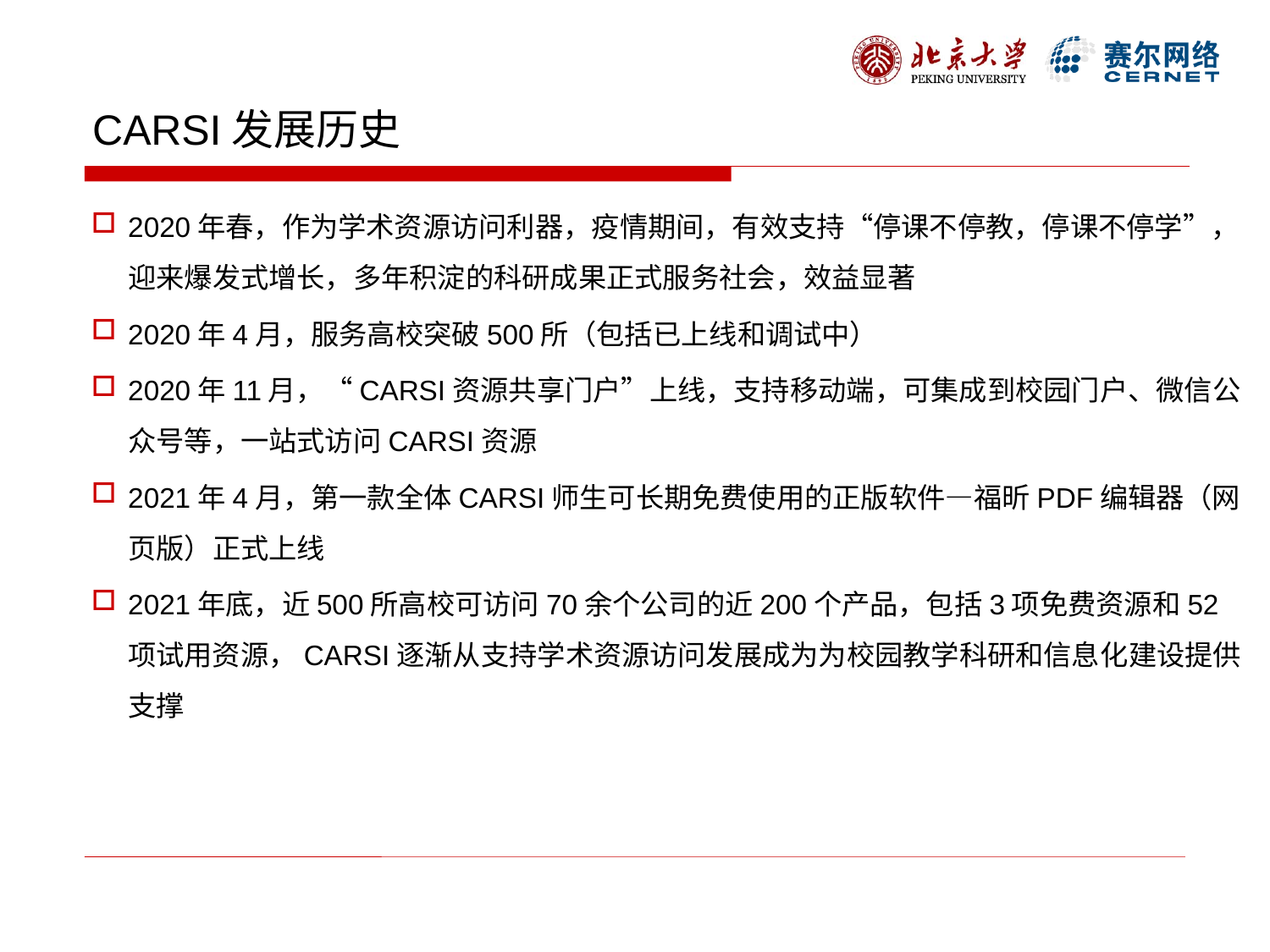

# CARSI发展历史
2020年春，作为学术资源访问利器，疫情期间，有效支持“停课不停教，停课不停学”，迎来爆发式增长，多年积淀的科研成果正式服务社会，效益显著
2020年4月，服务高校突破500所（包括已上线和调试中）
2020年11月，“CARSI资源共享门户”上线，支持移动端，可集成到校园门户、微信公众号等，一站式访问CARSI资源
2021年4月，第一款全体CARSI师生可长期免费使用的正版软件—福昕PDF编辑器（网页版）正式上线
2021年底，近500所高校可访问70余个公司的近200个产品，包括3项免费资源和52项试用资源，CARSI逐渐从支持学术资源访问发展成为为校园教学科研和信息化建设提供支撑
6